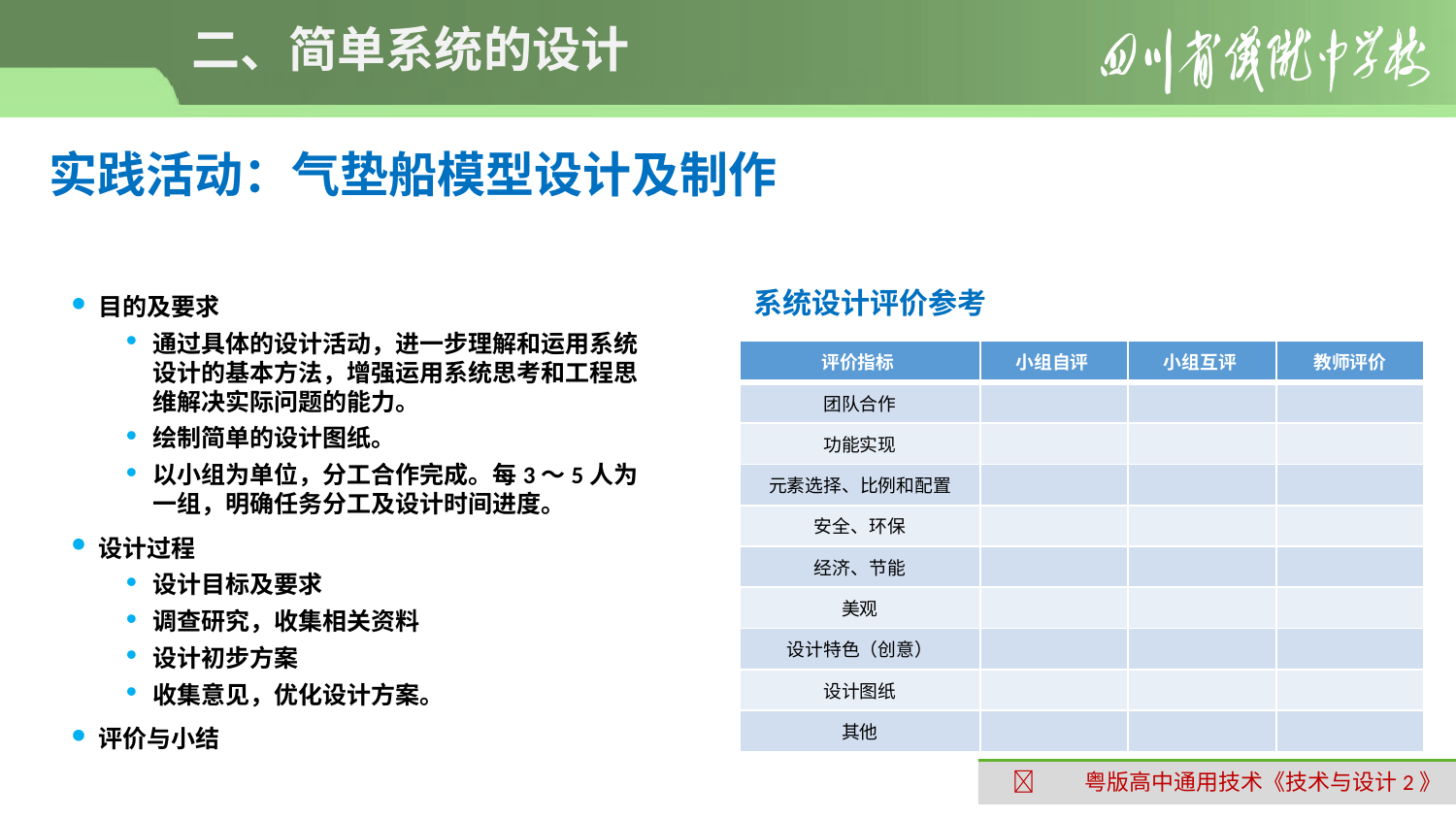

# 二、简单系统的设计
实践活动：气垫船模型设计及制作

系统设计评价参考
目的及要求
通过具体的设计活动，进一步理解和运用系统设计的基本方法，增强运用系统思考和工程思维解决实际问题的能力。
绘制简单的设计图纸。
以小组为单位，分工合作完成。每3～5人为一组，明确任务分工及设计时间进度。
设计过程
设计目标及要求
调查研究，收集相关资料
设计初步方案
收集意见，优化设计方案。
评价与小结
| 评价指标 | 小组自评 | 小组互评 | 教师评价 |
| --- | --- | --- | --- |
| 团队合作 |  |  |  |
| 功能实现 |  |  |  |
| 元素选择、比例和配置 |  |  |  |
| 安全、环保 |  |  |  |
| 经济、节能 |  |  |  |
| 美观 |  |  |  |
| 设计特色（创意） |  |  |  |
| 设计图纸 |  |  |  |
| 其他 |  |  |  |